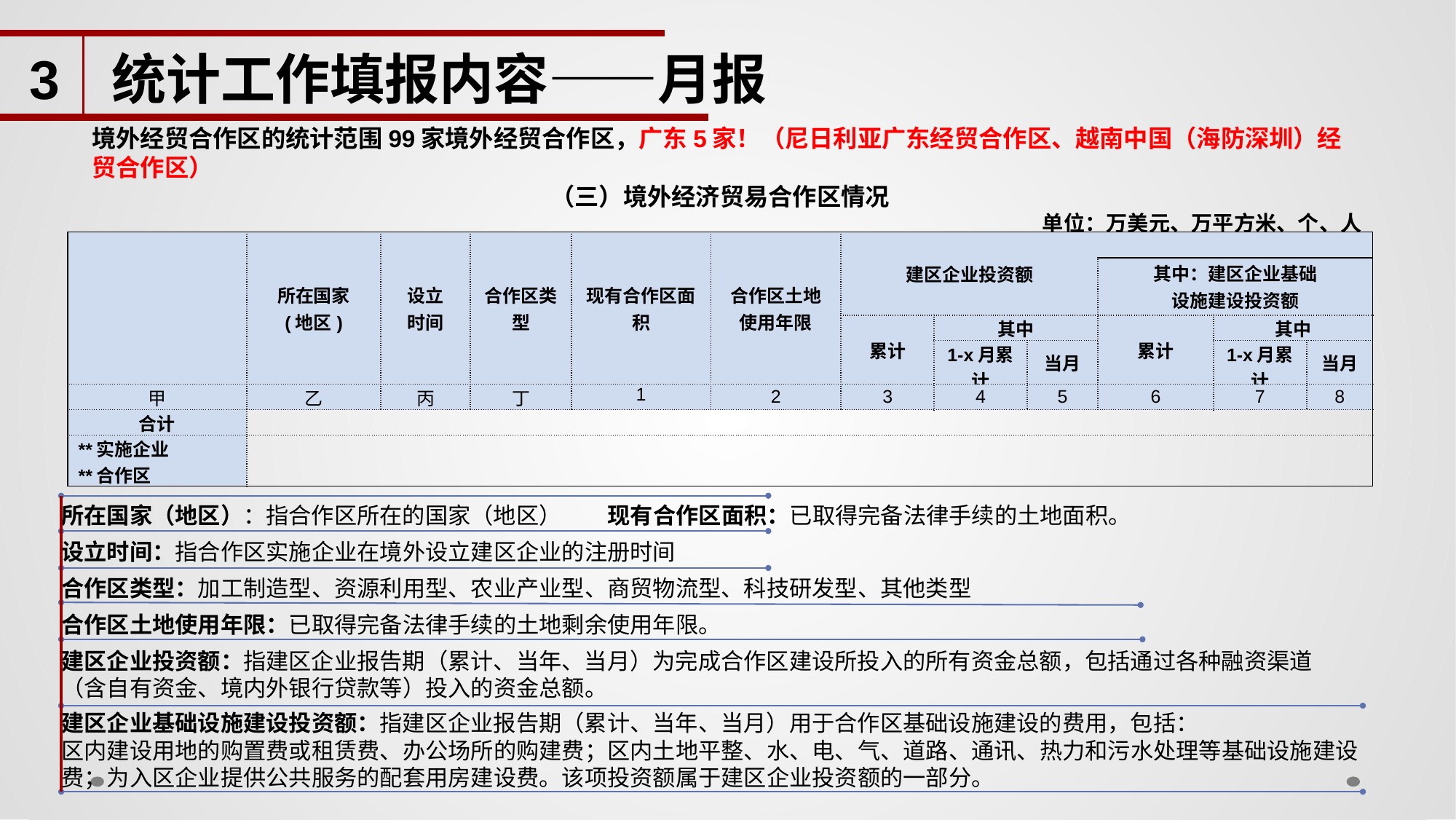

3
统计工作填报内容——月报
境外经贸合作区的统计范围99家境外经贸合作区，广东5家！（尼日利亚广东经贸合作区、越南中国（海防深圳）经贸合作区）
| （三）境外经济贸易合作区情况 |  |  |  |  |  |  |  |  |  |  |  |
| --- | --- | --- | --- | --- | --- | --- | --- | --- | --- | --- | --- |
| 单位：万美元、万平方米、个、人 |  |  |  |  |  |  |  |  |  |  |  |
|  | 所在国家 (地区) | 设立 时间 | 合作区类型 | 现有合作区面积 | 合作区土地使用年限 | 建区企业投资额 |  |  |  |  |  |
|  |  |  |  |  |  |  |  |  | 其中：建区企业基础 设施建设投资额 |  |  |
|  |  |  |  |  |  | 累计 | 其中 |  | 累计 | 其中 |  |
|  |  |  |  |  |  |  | 1-x月累计 | 当月 |  | 1-x月累计 | 当月 |
| 甲 | 乙 | 丙 | 丁 | 1 | 2 | 3 | 4 | 5 | 6 | 7 | 8 |
| 合计 |  |  |  |  |  |  |  |  |  |  |  |
| \*\*实施企业 \*\*合作区 |  |  |  |  |  |  |  |  |  |  |  |
所在国家（地区）：指合作区所在的国家（地区）         现有合作区面积：已取得完备法律手续的土地面积。

设立时间：指合作区实施企业在境外设立建区企业的注册时间
合作区类型：加工制造型、资源利用型、农业产业型、商贸物流型、科技研发型、其他类型
合作区土地使用年限：已取得完备法律手续的土地剩余使用年限。
建区企业投资额：指建区企业报告期（累计、当年、当月）为完成合作区建设所投入的所有资金总额，包括通过各种融资渠道（含自有资金、境内外银行贷款等）投入的资金总额。
建区企业基础设施建设投资额：指建区企业报告期（累计、当年、当月）用于合作区基础设施建设的费用，包括：
区内建设用地的购置费或租赁费、办公场所的购建费；区内土地平整、水、电、气、道路、通讯、热力和污水处理等基础设施建设费；为入区企业提供公共服务的配套用房建设费。该项投资额属于建区企业投资额的一部分。